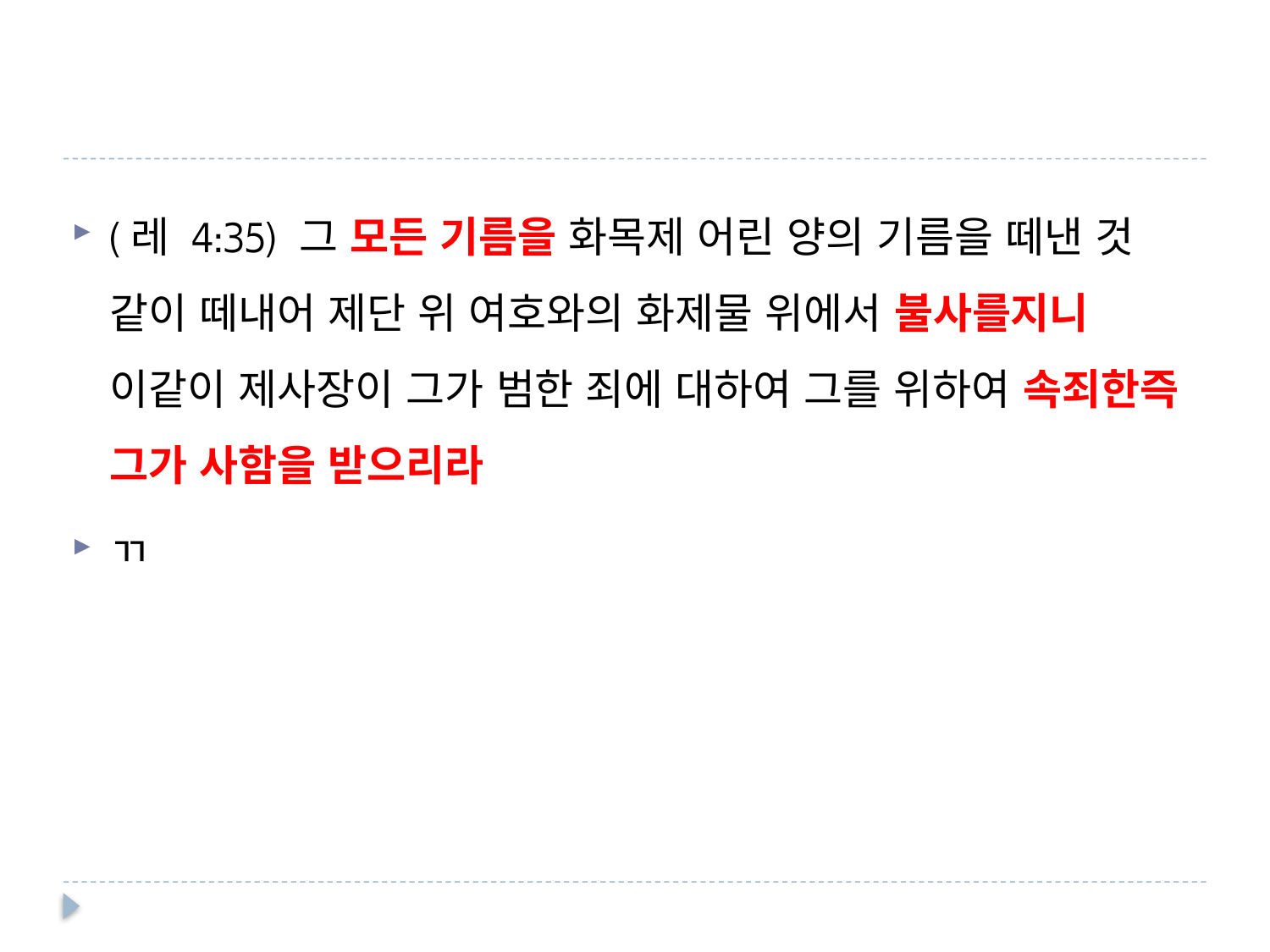

#
(레 4:35) 그 모든 기름을 화목제 어린 양의 기름을 떼낸 것 같이 떼내어 제단 위 여호와의 화제물 위에서 불사를지니 이같이 제사장이 그가 범한 죄에 대하여 그를 위하여 속죄한즉 그가 사함을 받으리라
ㄲ